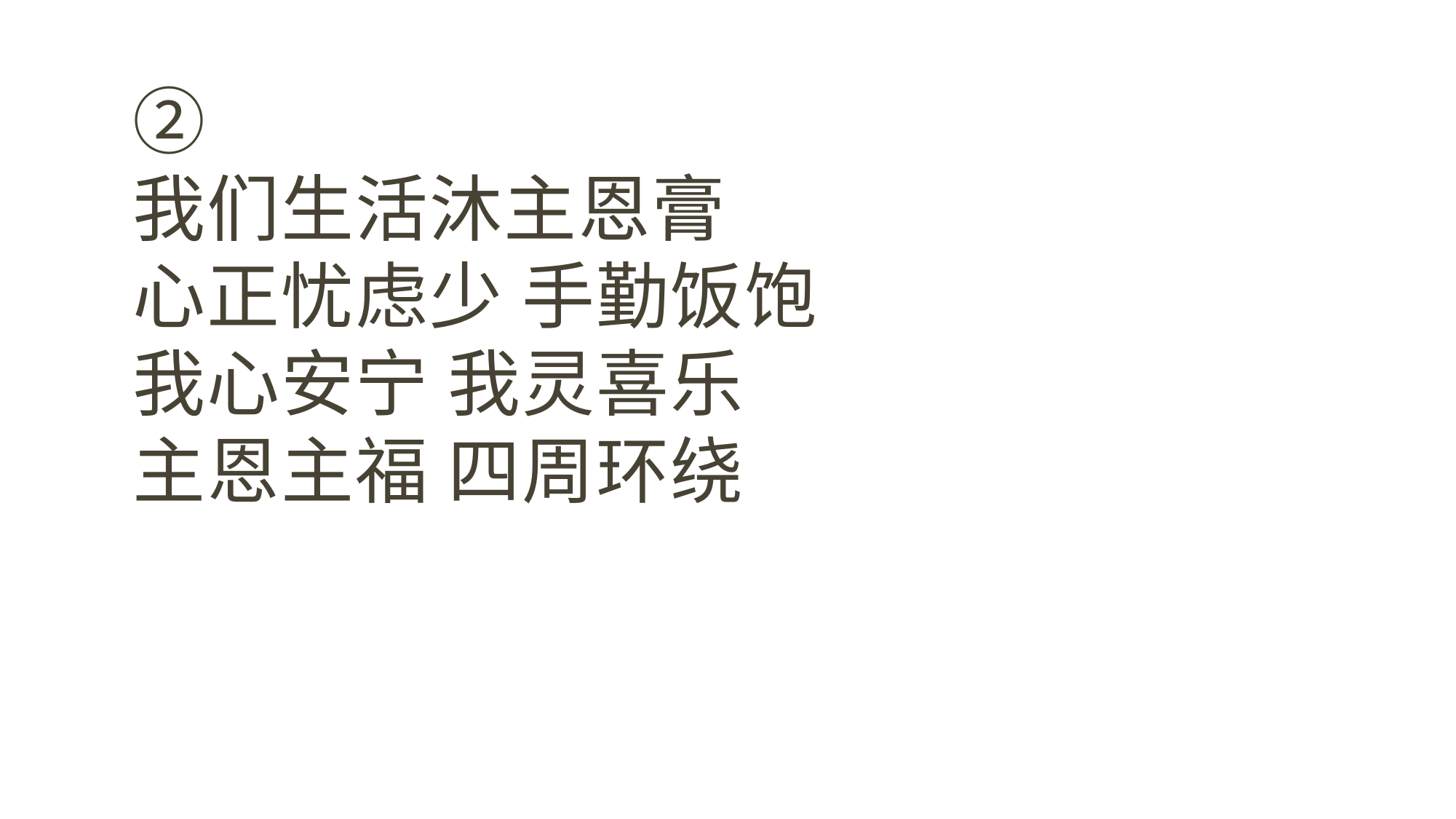

# ② 我们生活沐主恩膏 心正忧虑少 手勤饭饱 我心安宁 我灵喜乐 主恩主福 四周环绕